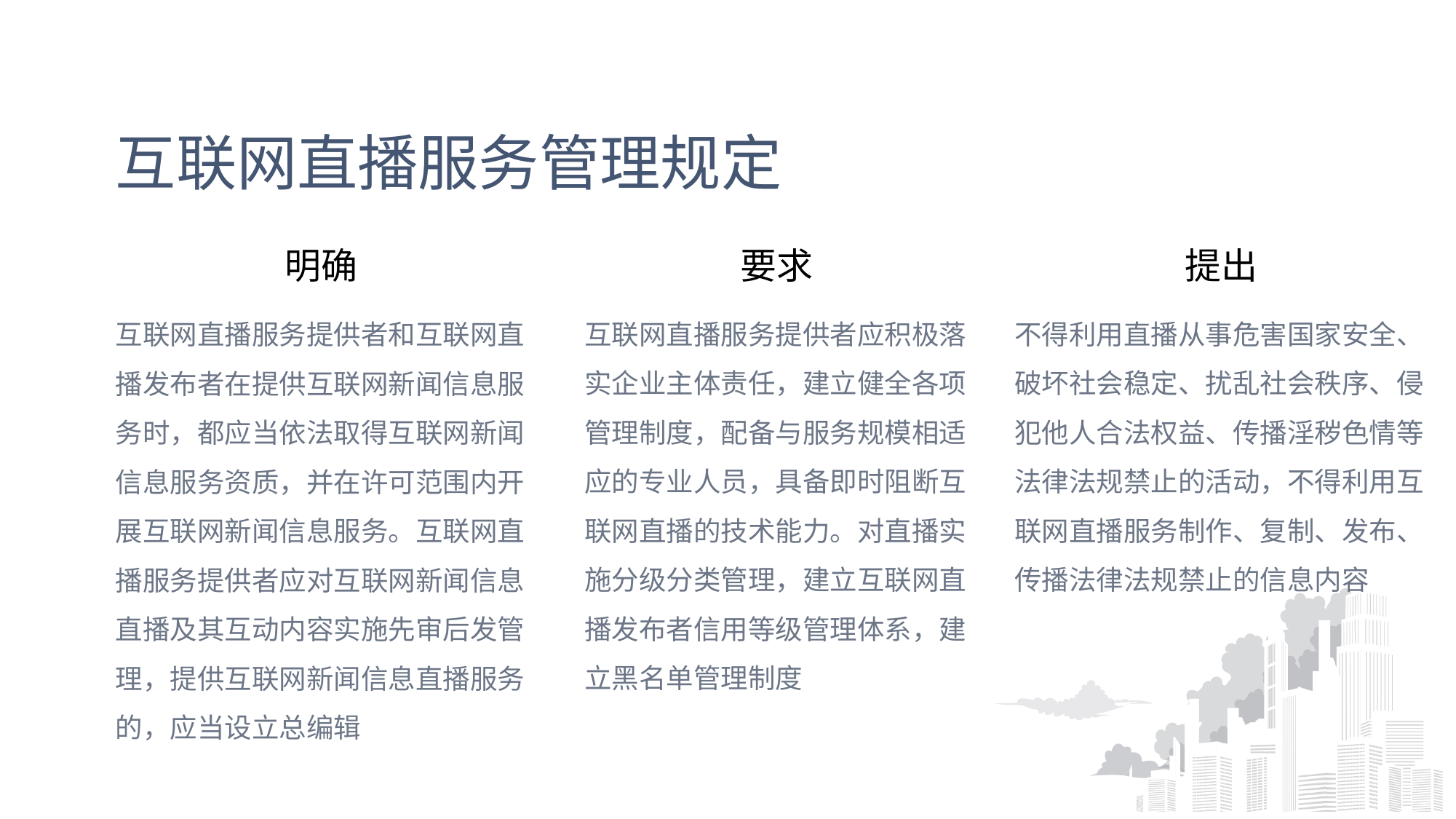

# 互联网直播服务管理规定
明确
要求
提出
互联网直播服务提供者和互联网直播发布者在提供互联网新闻信息服务时，都应当依法取得互联网新闻信息服务资质，并在许可范围内开展互联网新闻信息服务。互联网直播服务提供者应对互联网新闻信息直播及其互动内容实施先审后发管理，提供互联网新闻信息直播服务的，应当设立总编辑
互联网直播服务提供者应积极落实企业主体责任，建立健全各项管理制度，配备与服务规模相适应的专业人员，具备即时阻断互联网直播的技术能力。对直播实施分级分类管理，建立互联网直播发布者信用等级管理体系，建立黑名单管理制度
不得利用直播从事危害国家安全、破坏社会稳定、扰乱社会秩序、侵犯他人合法权益、传播淫秽色情等法律法规禁止的活动，不得利用互联网直播服务制作、复制、发布、传播法律法规禁止的信息内容